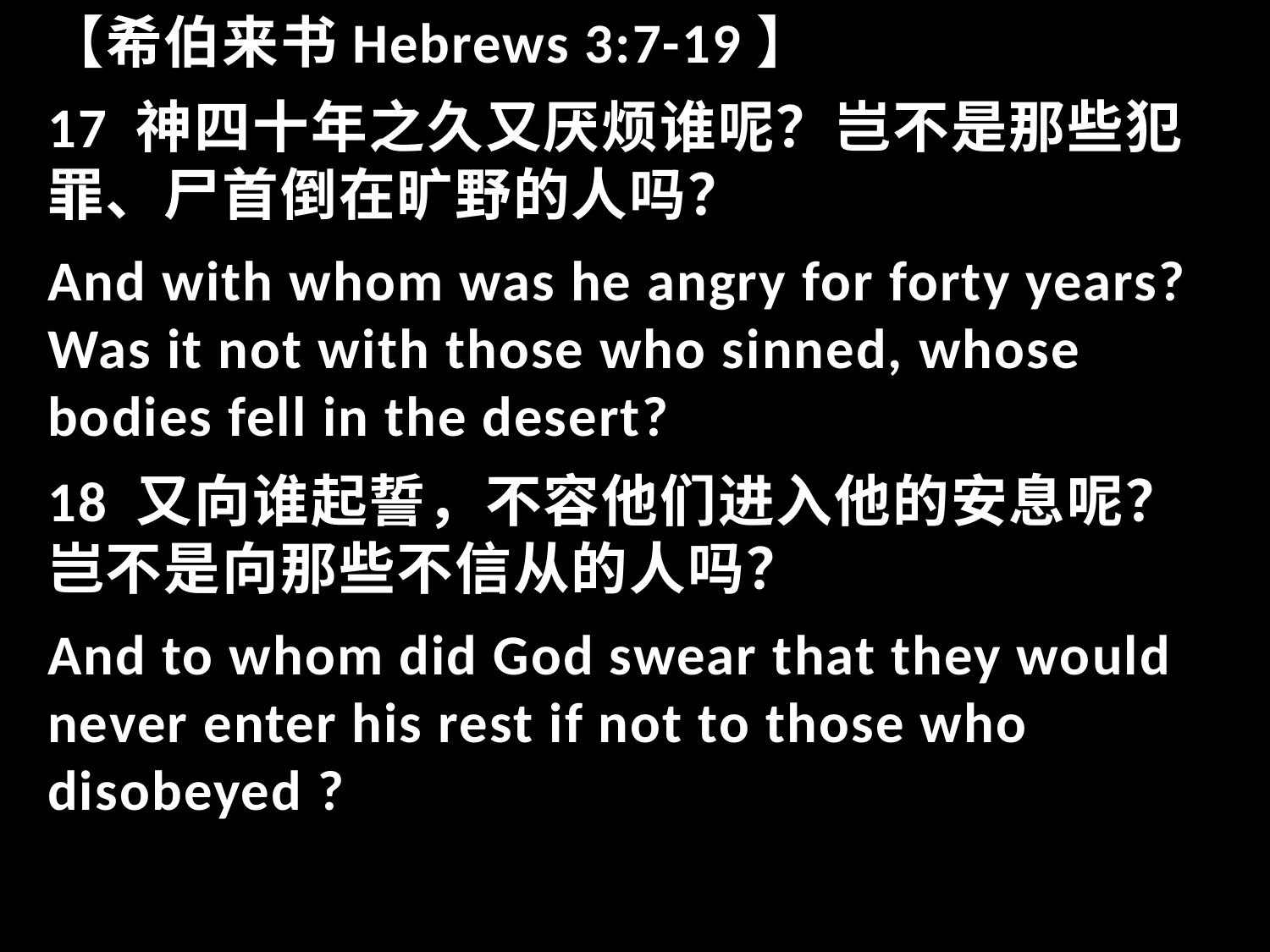

【希伯来书Hebrews 3:7-19】
17 神四十年之久又厌烦谁呢？岂不是那些犯罪、尸首倒在旷野的人吗？
And with whom was he angry for forty years? Was it not with those who sinned, whose bodies fell in the desert?
18 又向谁起誓，不容他们进入他的安息呢？岂不是向那些不信从的人吗？
And to whom did God swear that they would never enter his rest if not to those who disobeyed ?